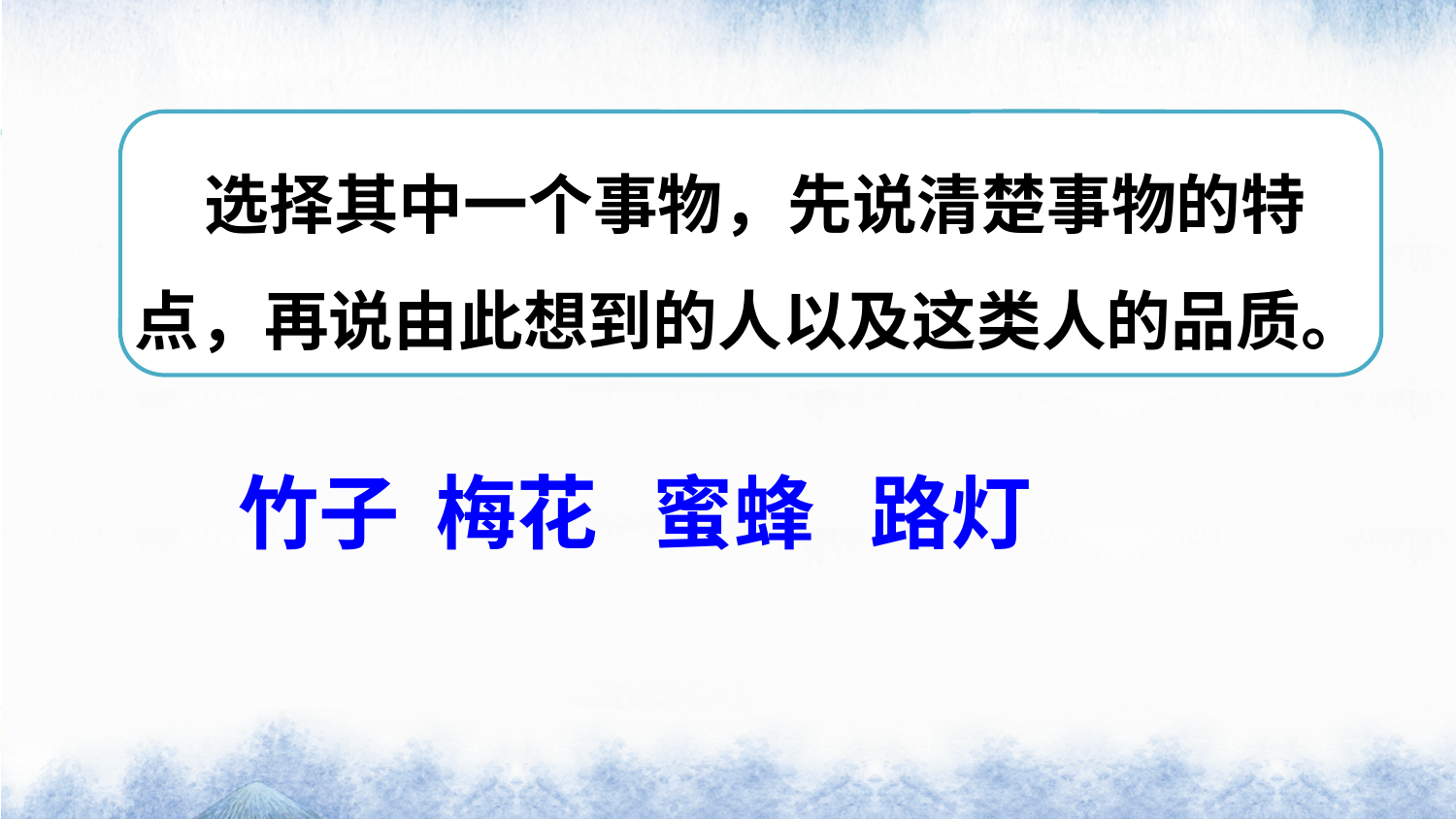

选择其中一个事物，先说清楚事物的特点，再说由此想到的人以及这类人的品质。
竹子  梅花   蜜蜂   路灯